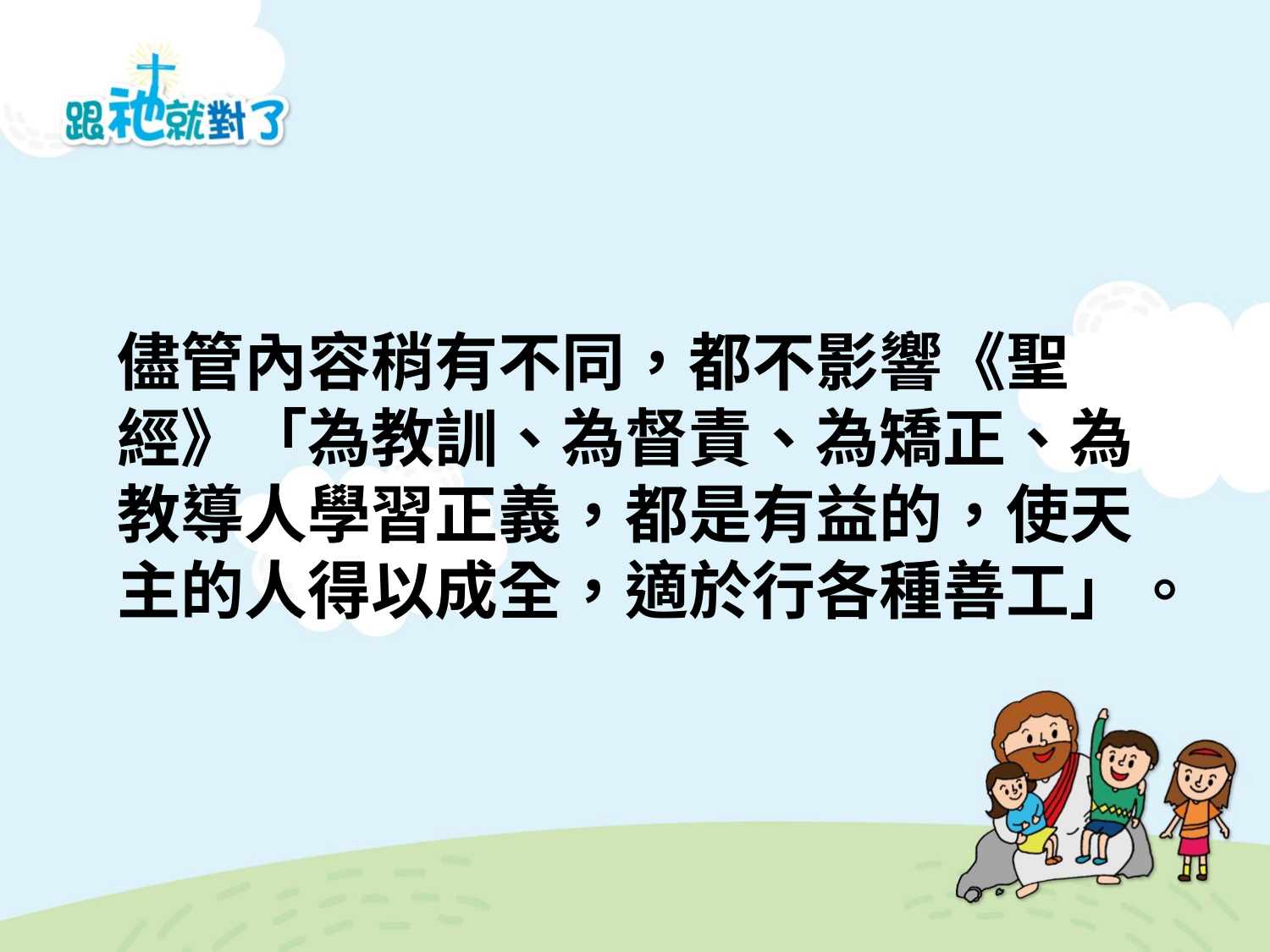

儘管內容稍有不同，都不影響《聖經》「為教訓、為督責、為矯正、為教導人學習正義，都是有益的，使天主的人得以成全，適於行各種善工」。